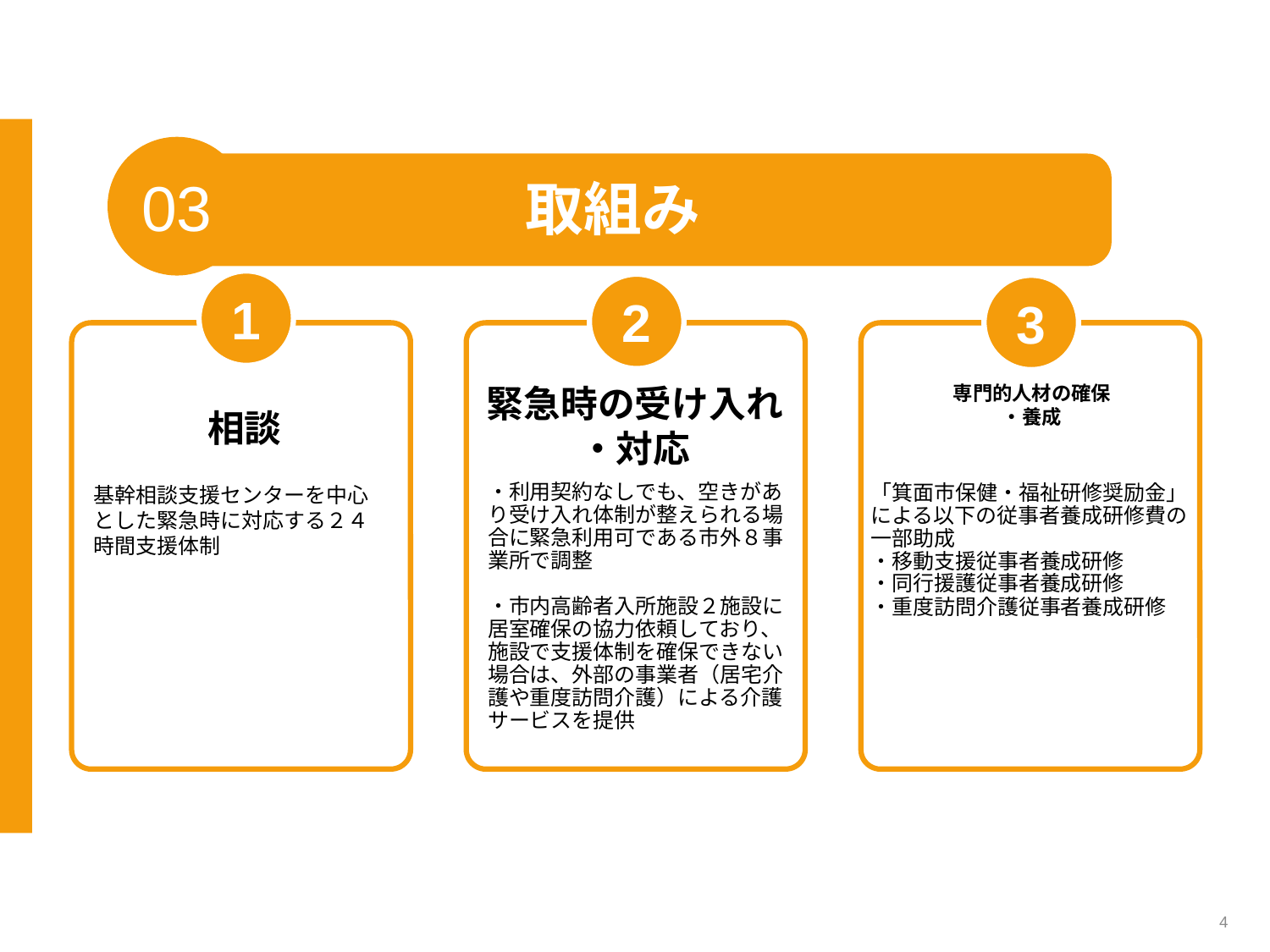

03

取組み
1
2
3

緊急時の受け入れ
・対応
専門的人材の確保
・養成
相談
基幹相談支援センターを中心とした緊急時に対応する２４時間支援体制
・利用契約なしでも、空きがあり受け入れ体制が整えられる場合に緊急利用可である市外８事業所で調整

・市内高齢者入所施設２施設に居室確保の協力依頼しており、施設で支援体制を確保できない場合は、外部の事業者（居宅介護や重度訪問介護）による介護サービスを提供

「箕面市保健・福祉研修奨励金」による以下の従事者養成研修費の一部助成
・移動支援従事者養成研修
・同行援護従事者養成研修
・重度訪問介護従事者養成研修

4